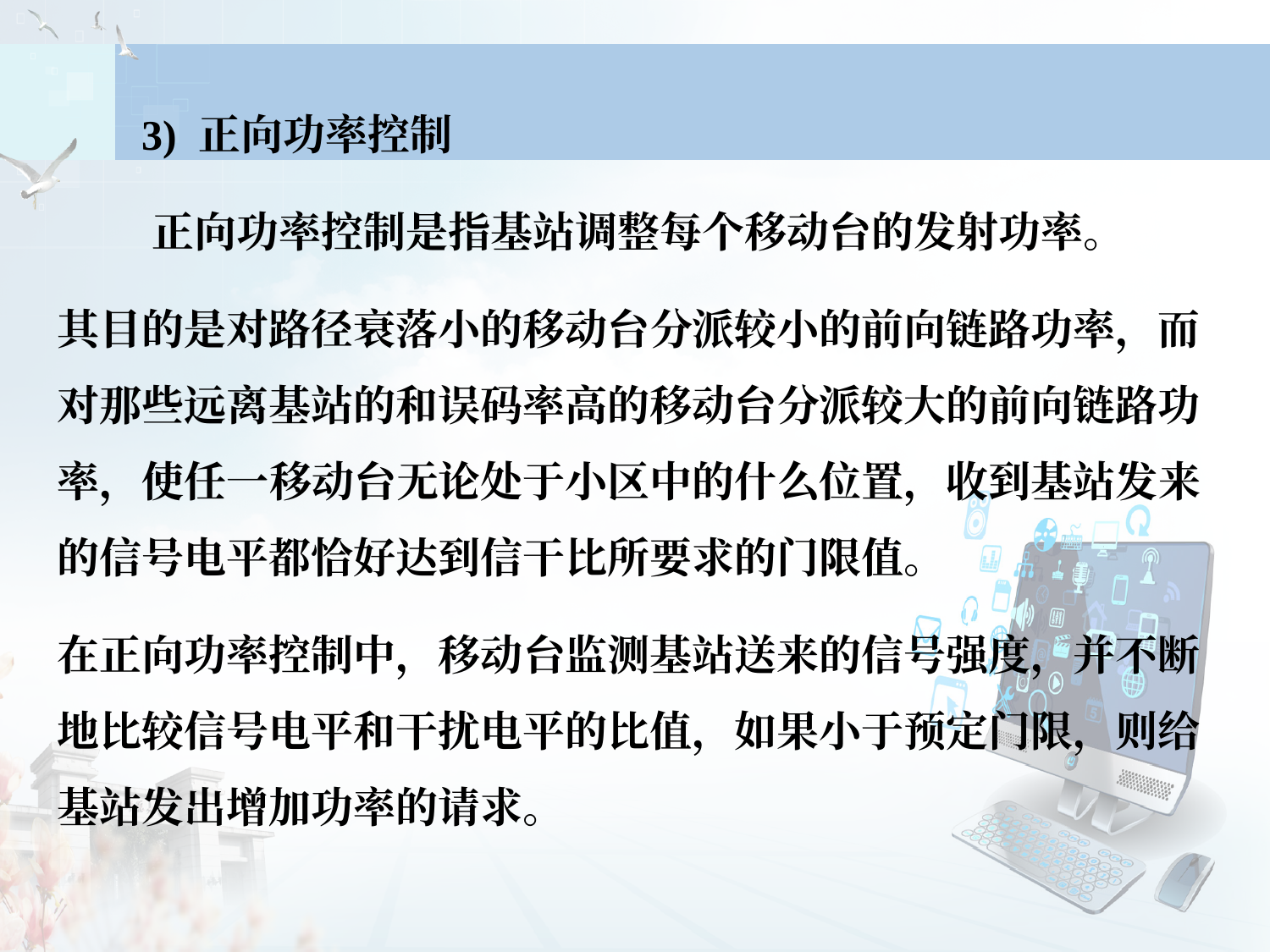

3) 正向功率控制
        正向功率控制是指基站调整每个移动台的发射功率。
其目的是对路径衰落小的移动台分派较小的前向链路功率，而对那些远离基站的和误码率高的移动台分派较大的前向链路功率，使任一移动台无论处于小区中的什么位置，收到基站发来的信号电平都恰好达到信干比所要求的门限值。
在正向功率控制中，移动台监测基站送来的信号强度，并不断地比较信号电平和干扰电平的比值，如果小于预定门限，则给基站发出增加功率的请求。